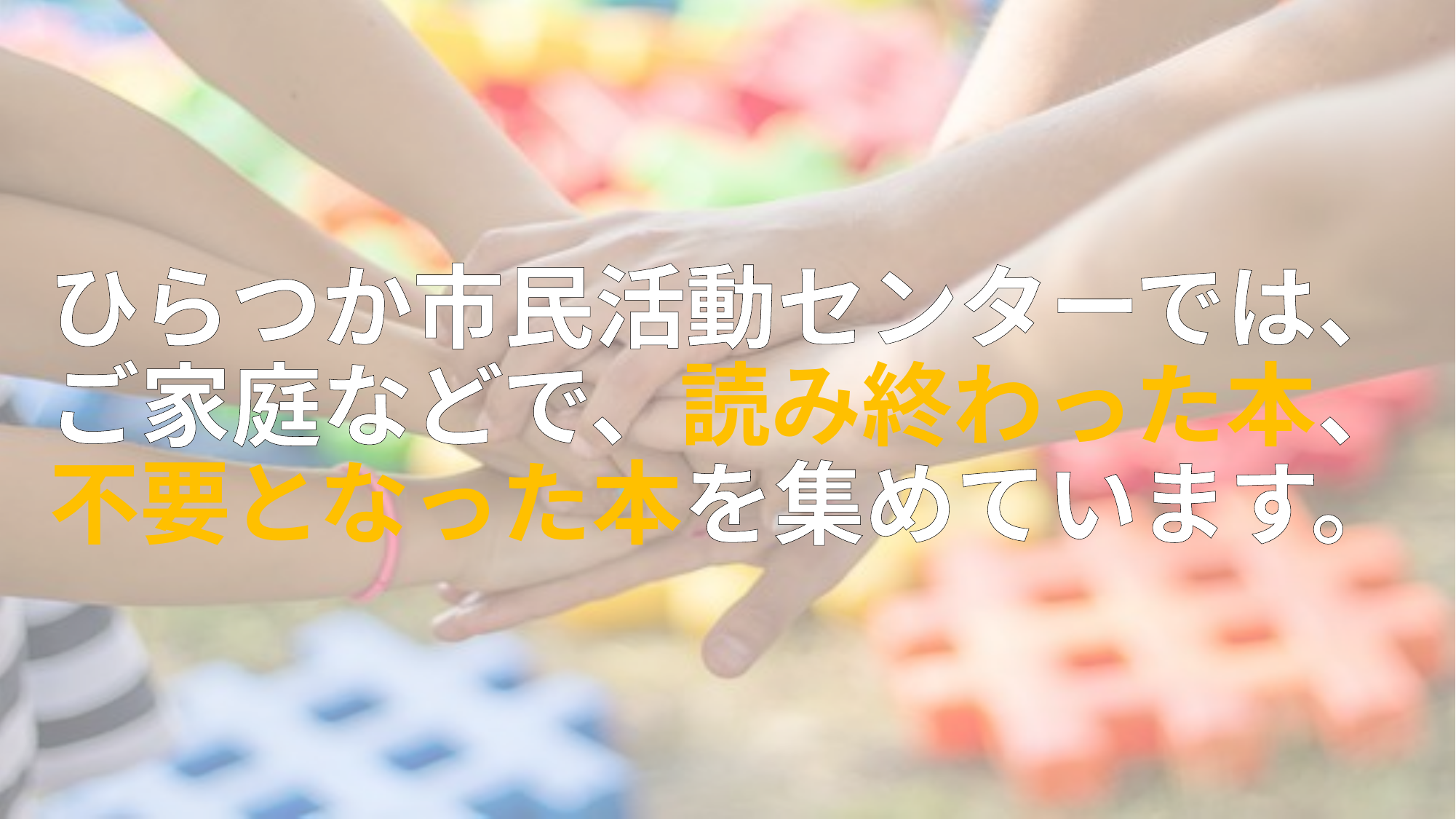

ひらつか市民活動センターでは、
ご家庭などで、読み終わった本、
不要となった本を集めています。